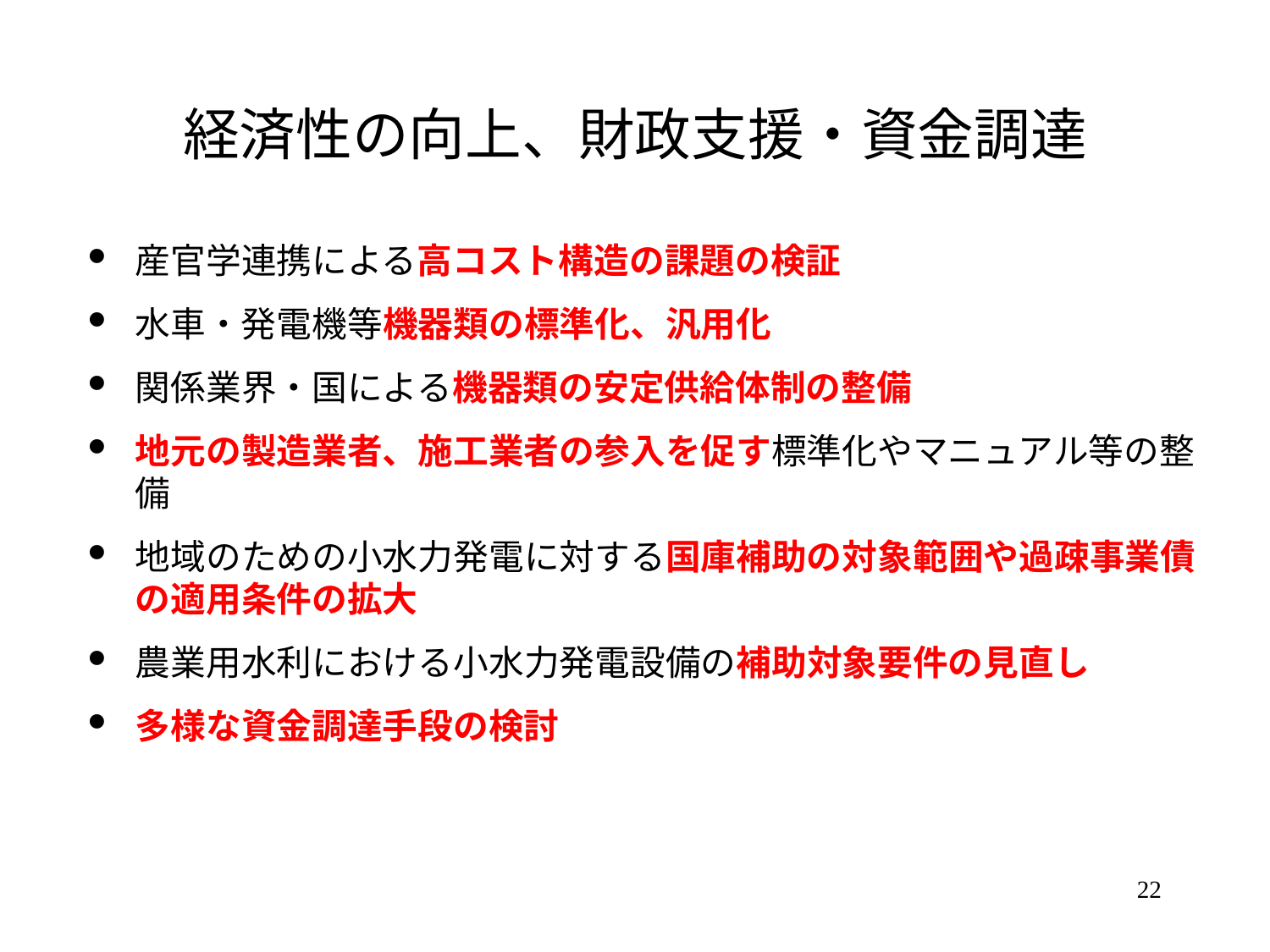

# 経済性の向上、財政支援・資金調達
産官学連携による高コスト構造の課題の検証
水車・発電機等機器類の標準化、汎用化
関係業界・国による機器類の安定供給体制の整備
地元の製造業者、施工業者の参入を促す標準化やマニュアル等の整備
地域のための小水力発電に対する国庫補助の対象範囲や過疎事業債の適用条件の拡大
農業用水利における小水力発電設備の補助対象要件の見直し
多様な資金調達手段の検討
22